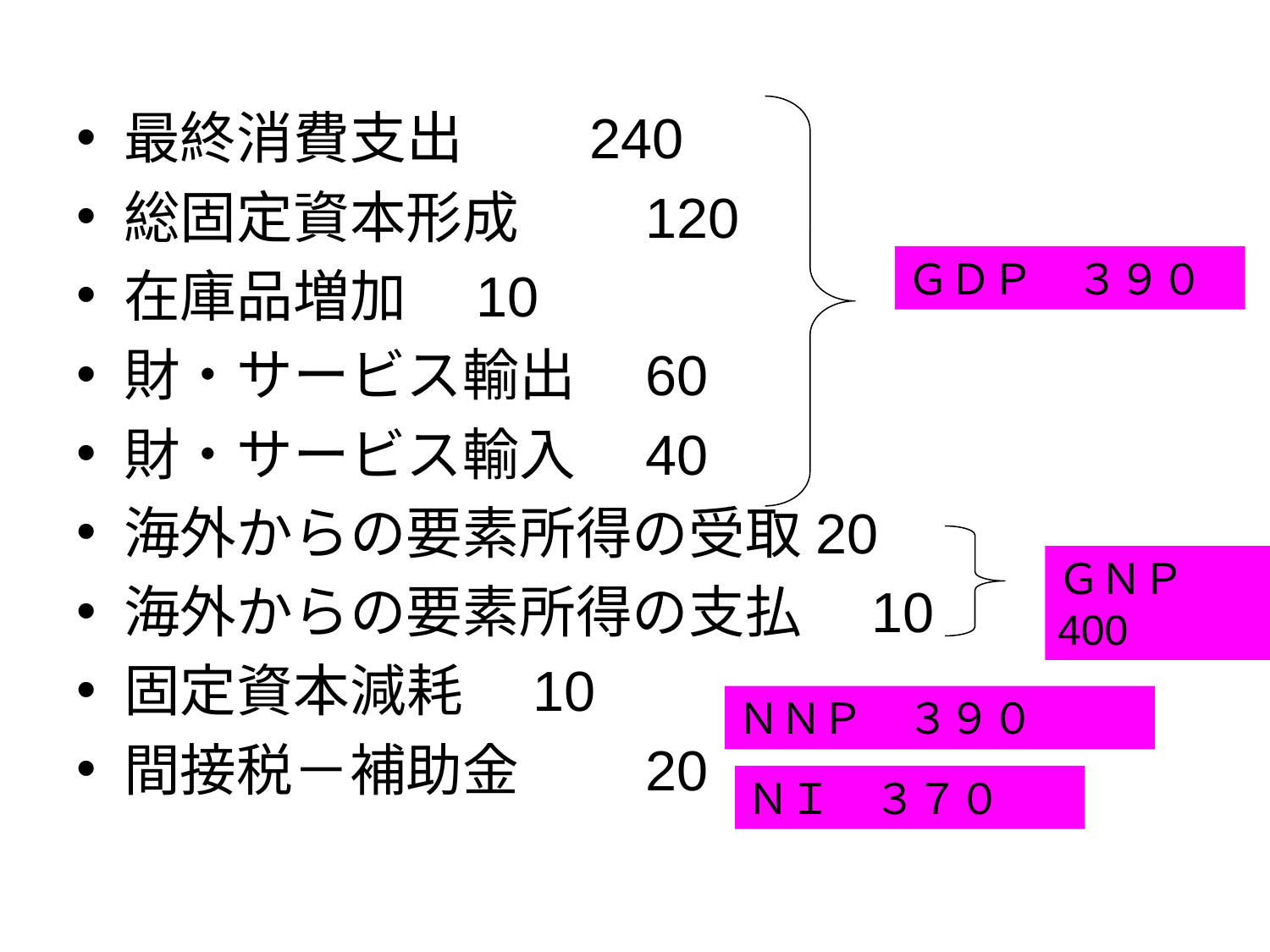

最終消費支出　　240
総固定資本形成　　120
在庫品増加　10
財・サービス輸出　60
財・サービス輸入　40
海外からの要素所得の受取20
海外からの要素所得の支払　10
固定資本減耗　10
間接税－補助金　　20

ＧＤＰ　３９０

ＧＮＰ　400
ＮＮＰ　３９０
ＮＩ　３７０